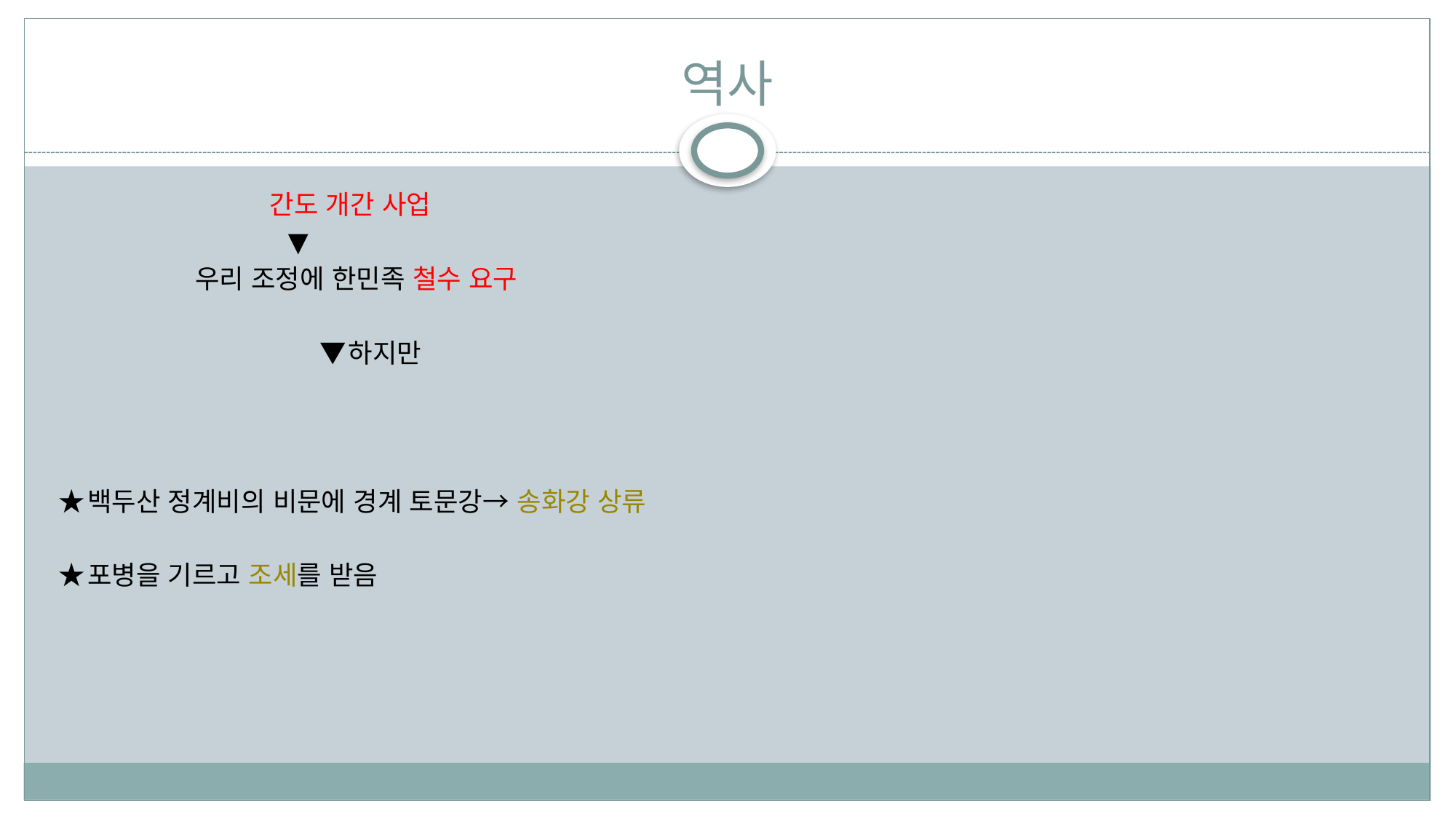

# 역사
                            간도 개간 사업
                                    ▼
                  우리 조정에 한민족 철수 요구

                                   ▼하지만

★백두산 정계비의 비문에 경계 토문강→ 송화강 상류

★포병을 기르고 조세를 받음